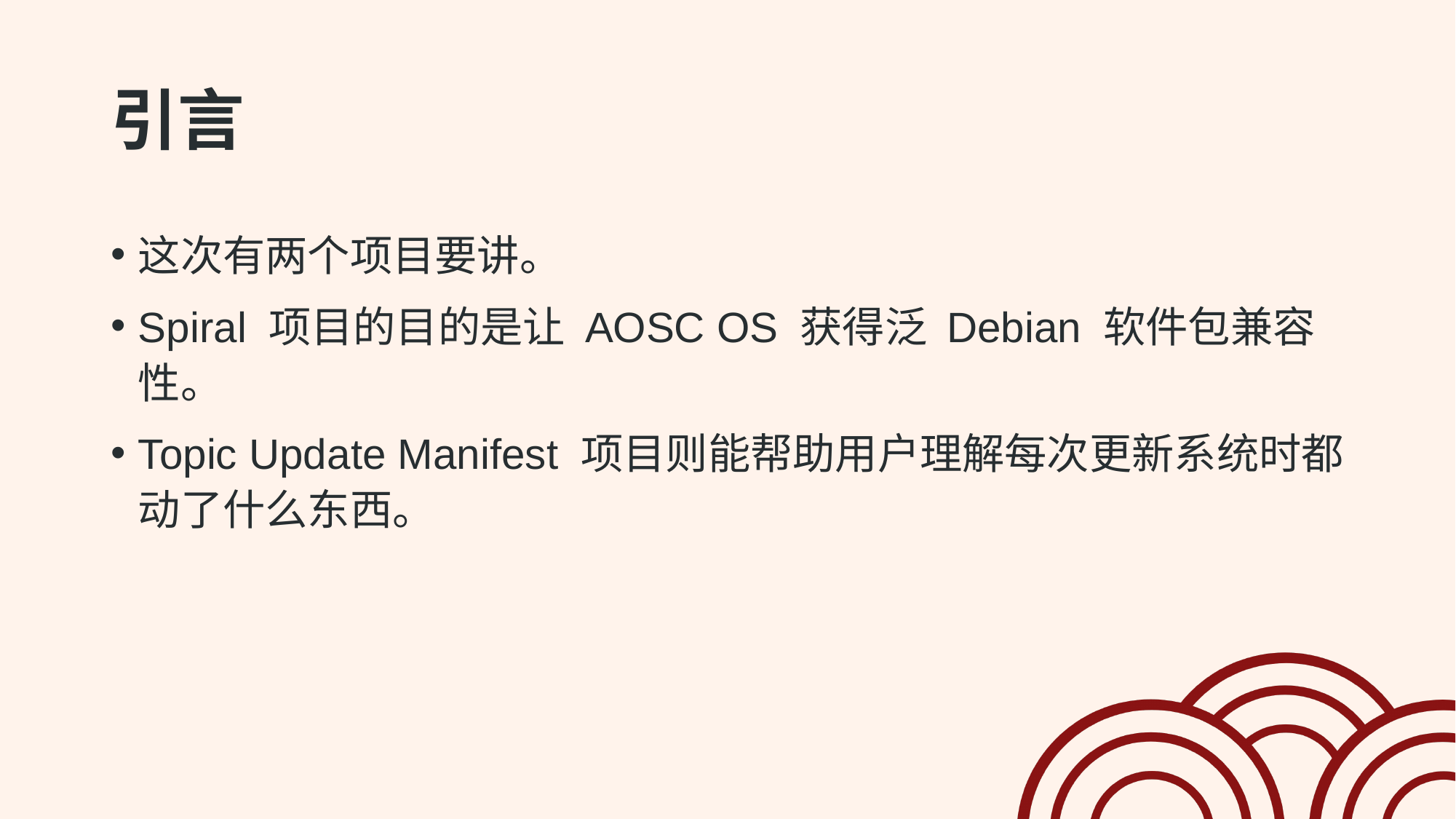

# 引言
这次有两个项目要讲。
Spiral 项目的目的是让 AOSC OS 获得泛 Debian 软件包兼容性。
Topic Update Manifest 项目则能帮助用户理解每次更新系统时都动了什么东西。